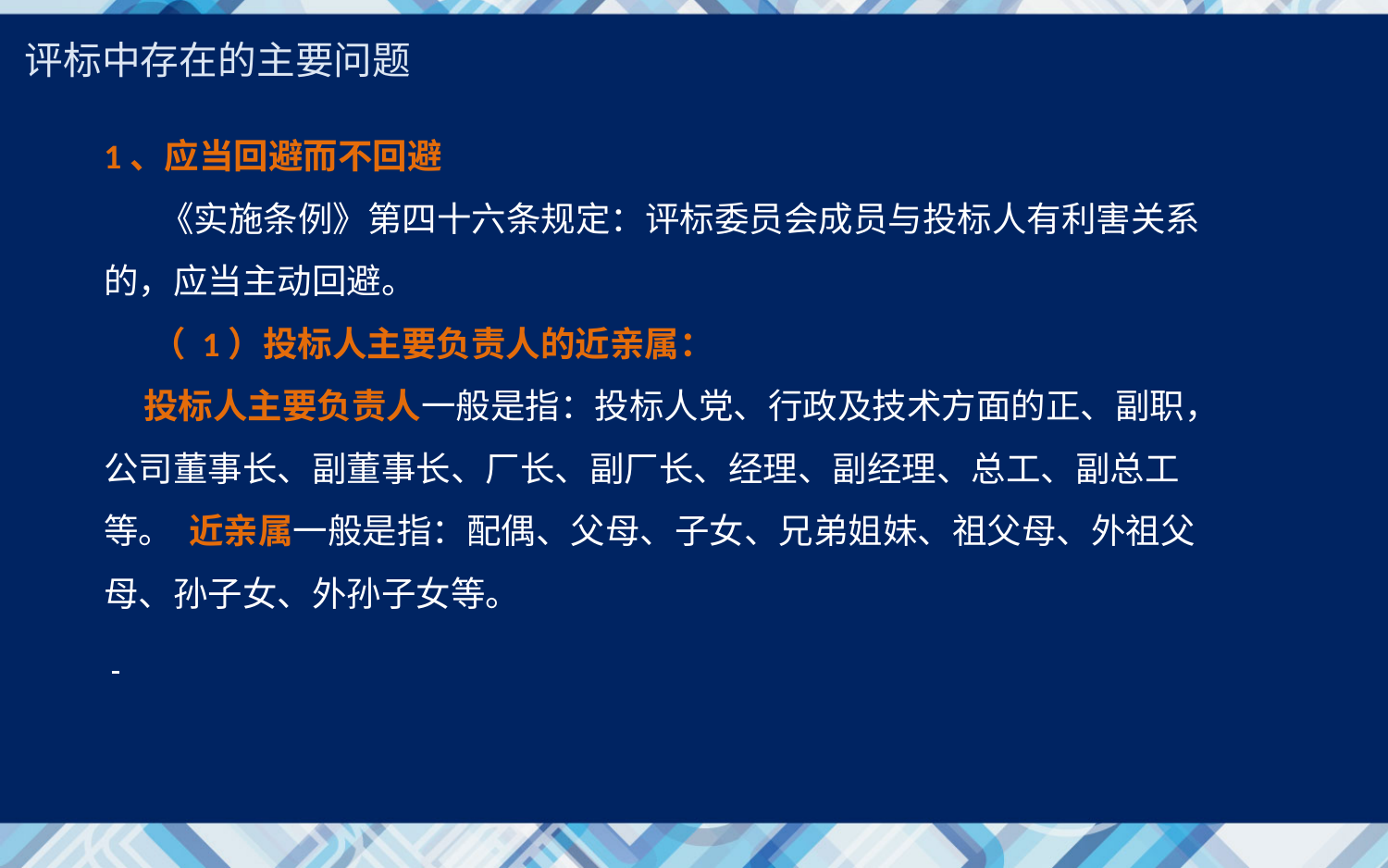

评标中存在的主要问题
1、应当回避而不回避
      《实施条例》第四十六条规定：评标委员会成员与投标人有利害关系的，应当主动回避。
     （ 1）投标人主要负责人的近亲属：
    投标人主要负责人一般是指：投标人党、行政及技术方面的正、副职，公司董事长、副董事长、厂长、副厂长、经理、副经理、总工、副总工等。  近亲属一般是指：配偶、父母、子女、兄弟姐妹、祖父母、外祖父母、孙子女、外孙子女等。